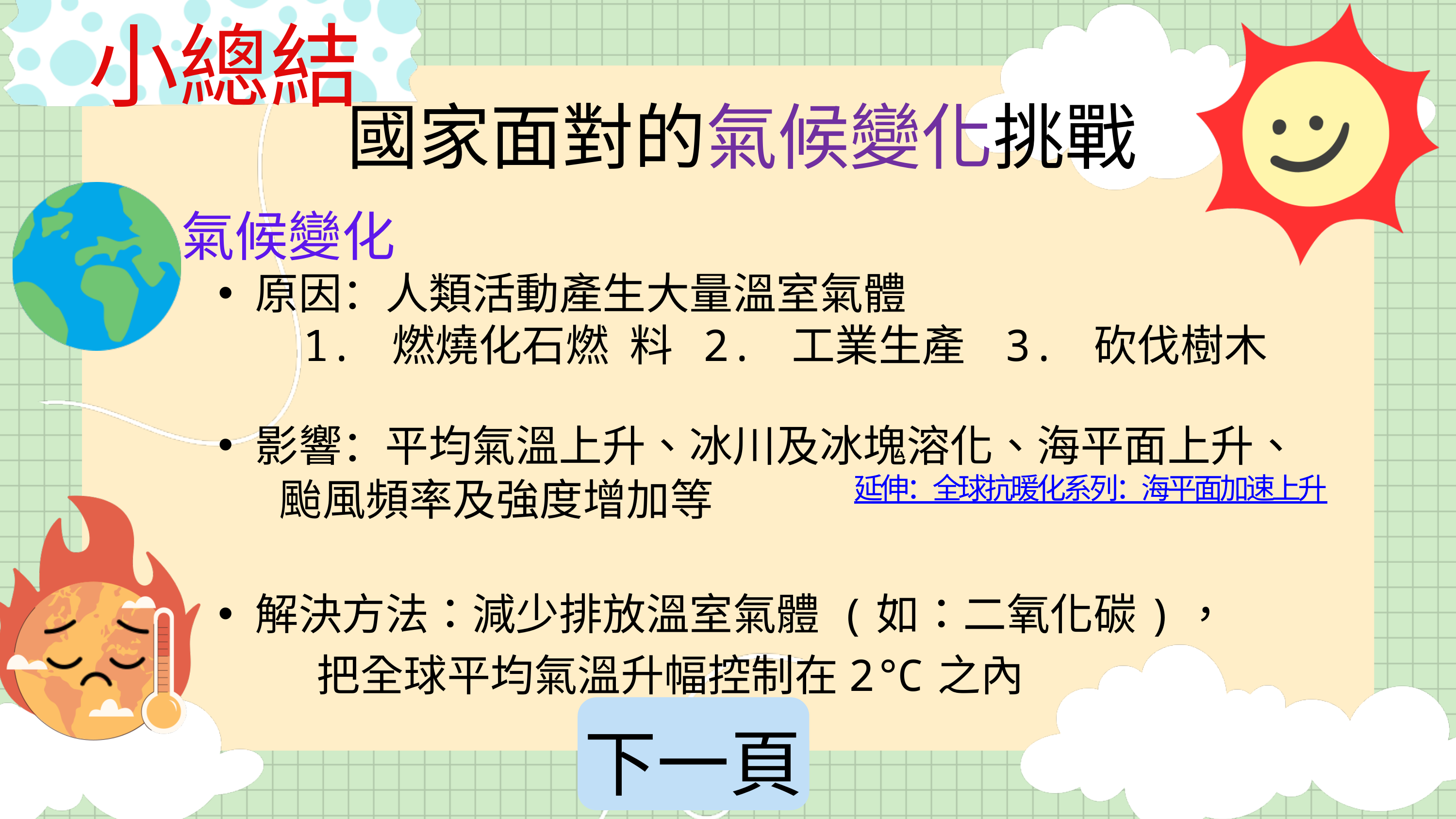

小總結

國家面對的氣候變化挑戰

氣候變化
原因：人類活動產生大量溫室氣體
　       1. 燃燒化石燃﻿料  2. 工業生產   3. 砍伐樹木

影響：平均氣溫上升、冰川及冰塊溶化、海平面上升、
         颱風頻率及強度增加等

解決方法：減少排放溫室氣體 (如：二氧化碳)，
              把全球平均氣溫升幅控制在2℃之內
延伸：全球抗暖化系列：海平面加速上升

下一頁